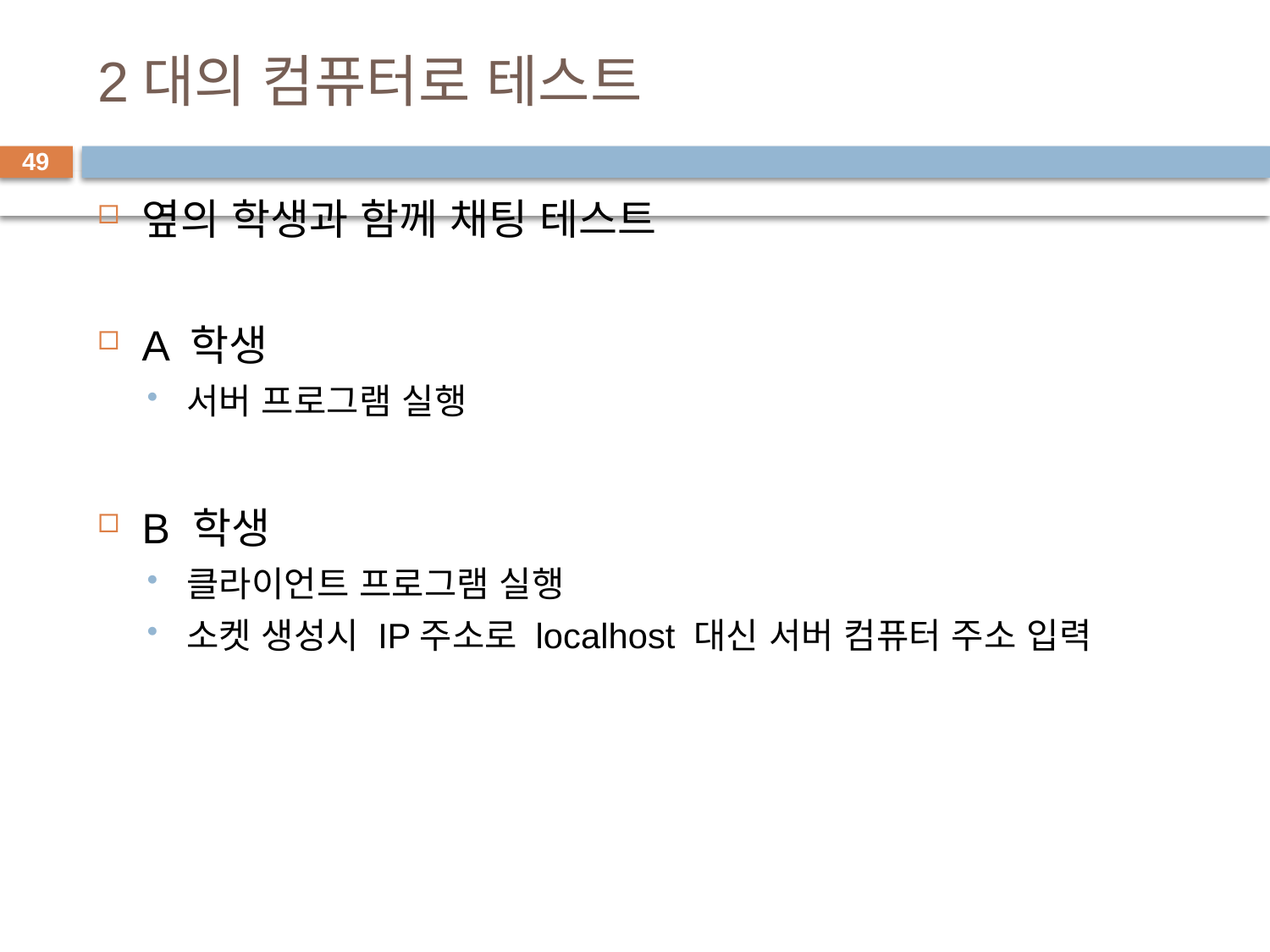

# 2대의 컴퓨터로 테스트
49
옆의 학생과 함께 채팅 테스트

A 학생
서버 프로그램 실행

B 학생
클라이언트 프로그램 실행
소켓 생성시 IP주소로 localhost 대신 서버 컴퓨터 주소 입력